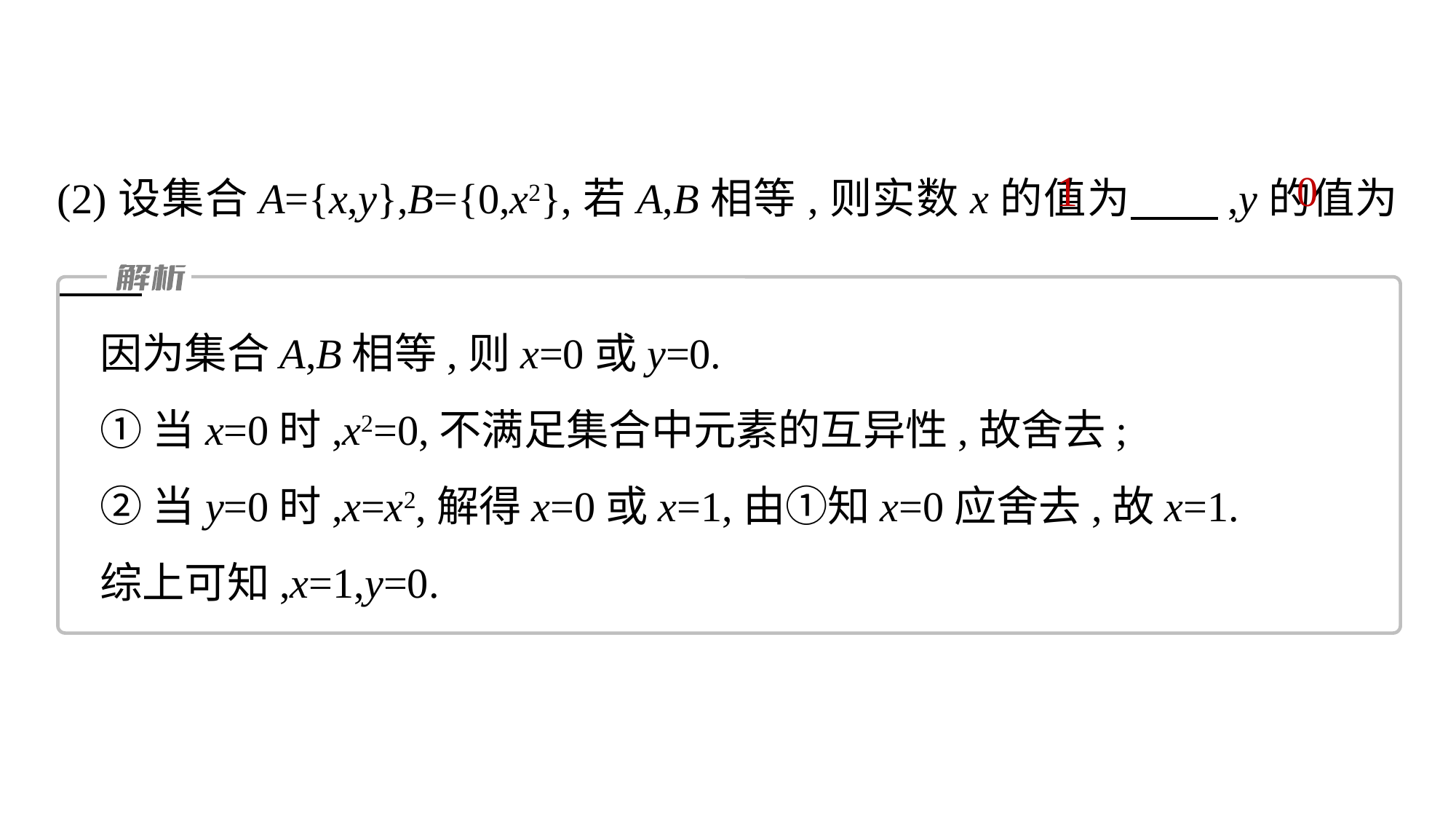

(2)设集合A={x,y},B={0,x2},若A,B相等,则实数x的值为　　,y的值为　　.
0
1

因为集合A,B相等,则x=0或y=0.
①当x=0时,x2=0,不满足集合中元素的互异性,故舍去;
②当y=0时,x=x2,解得x=0或x=1,由①知x=0应舍去,故x=1.
综上可知,x=1,y=0.